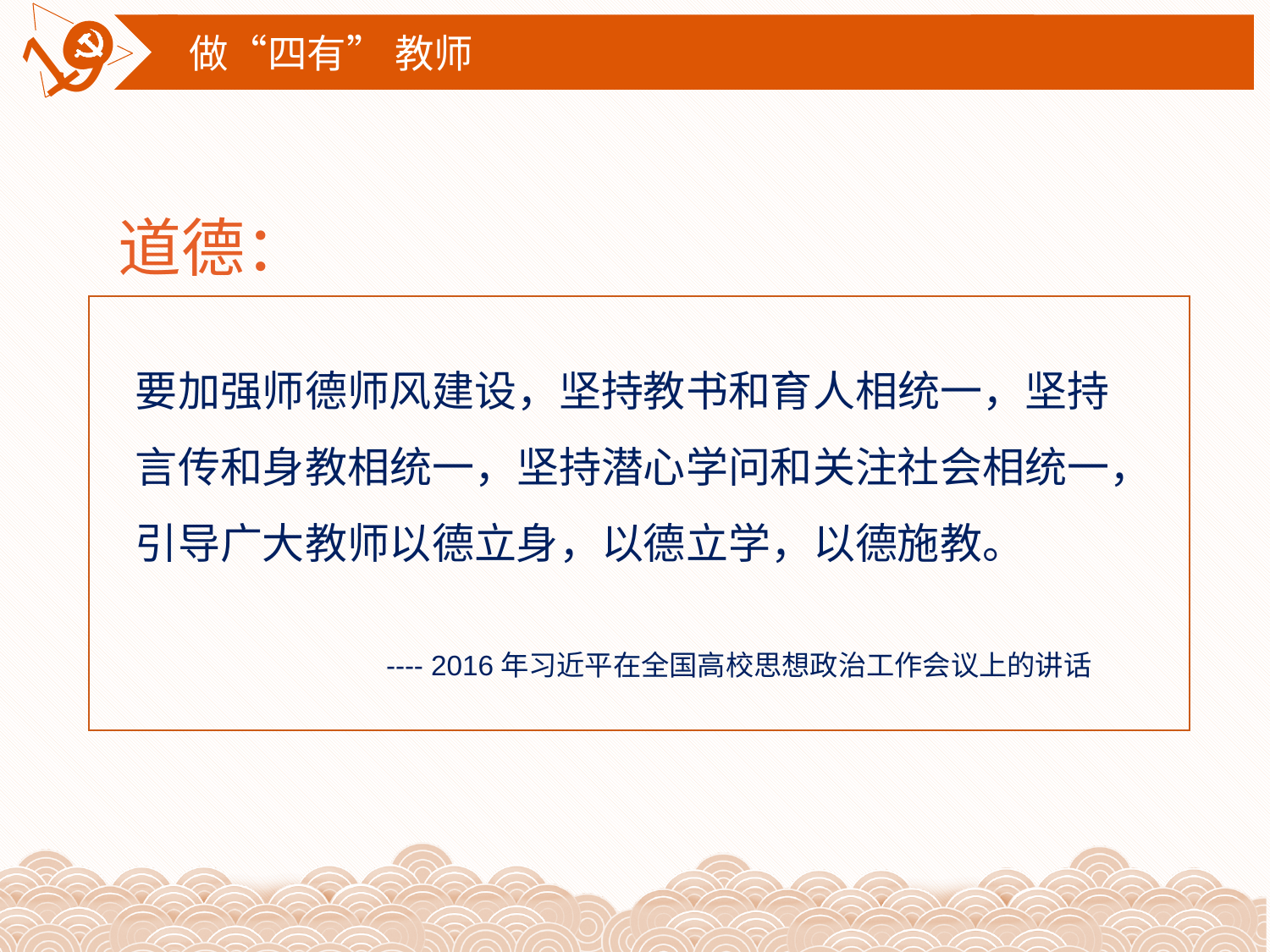

做“四有” 教师
道德：

要加强师德师风建设，坚持教书和育人相统一，坚持言传和身教相统一，坚持潜心学问和关注社会相统一，引导广大教师以德立身，以德立学，以德施教。

                                ---- 2016年习近平在全国高校思想政治工作会议上的讲话